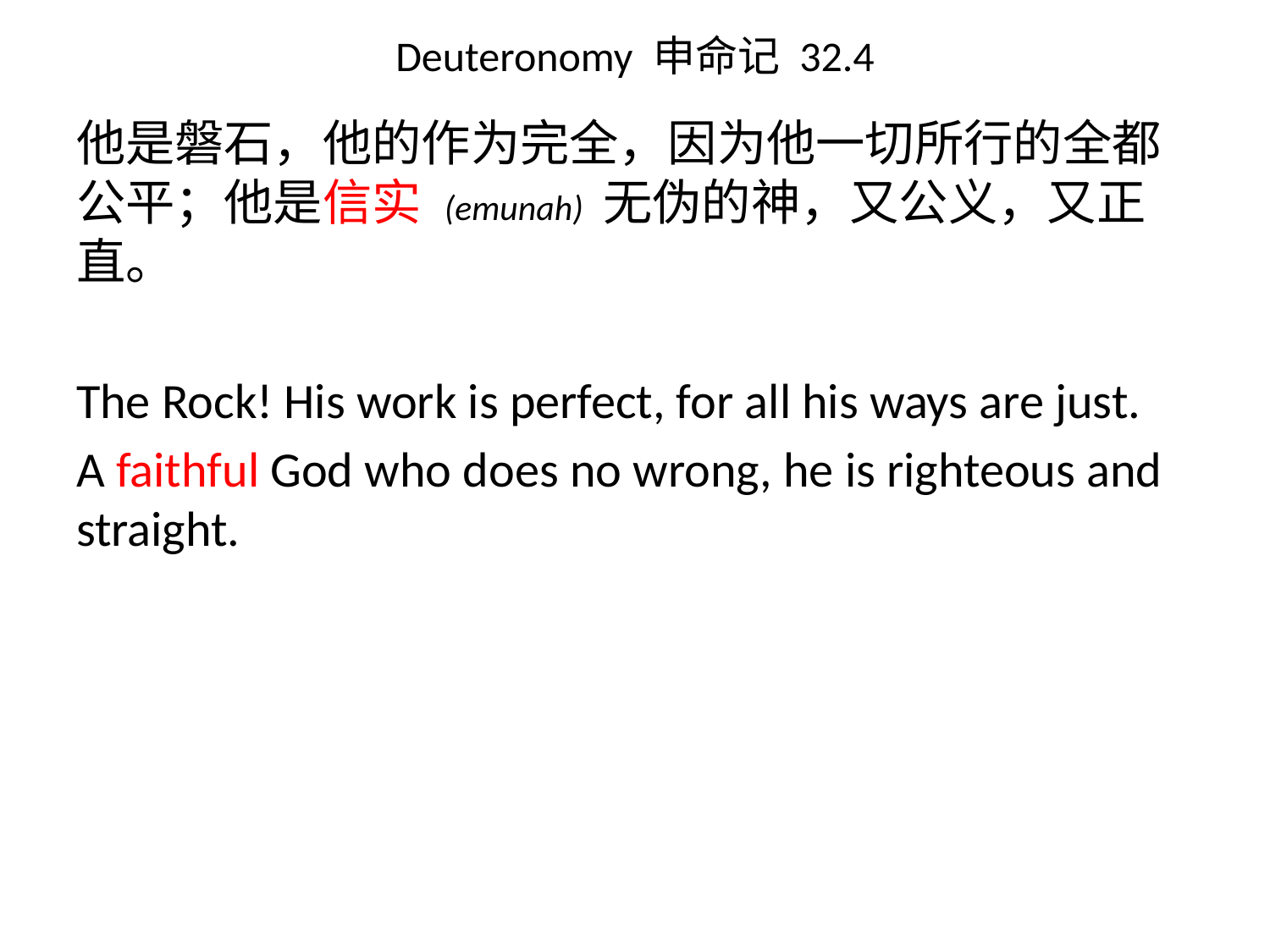

Deuteronomy 申命记 32.4
他是磐石，他的作为完全，因为他一切所行的全都公平；他是信实 (emunah) 无伪的神，又公义，又正直。

The Rock! His work is perfect, for all his ways are just.
A faithful God who does no wrong, he is righteous and straight.